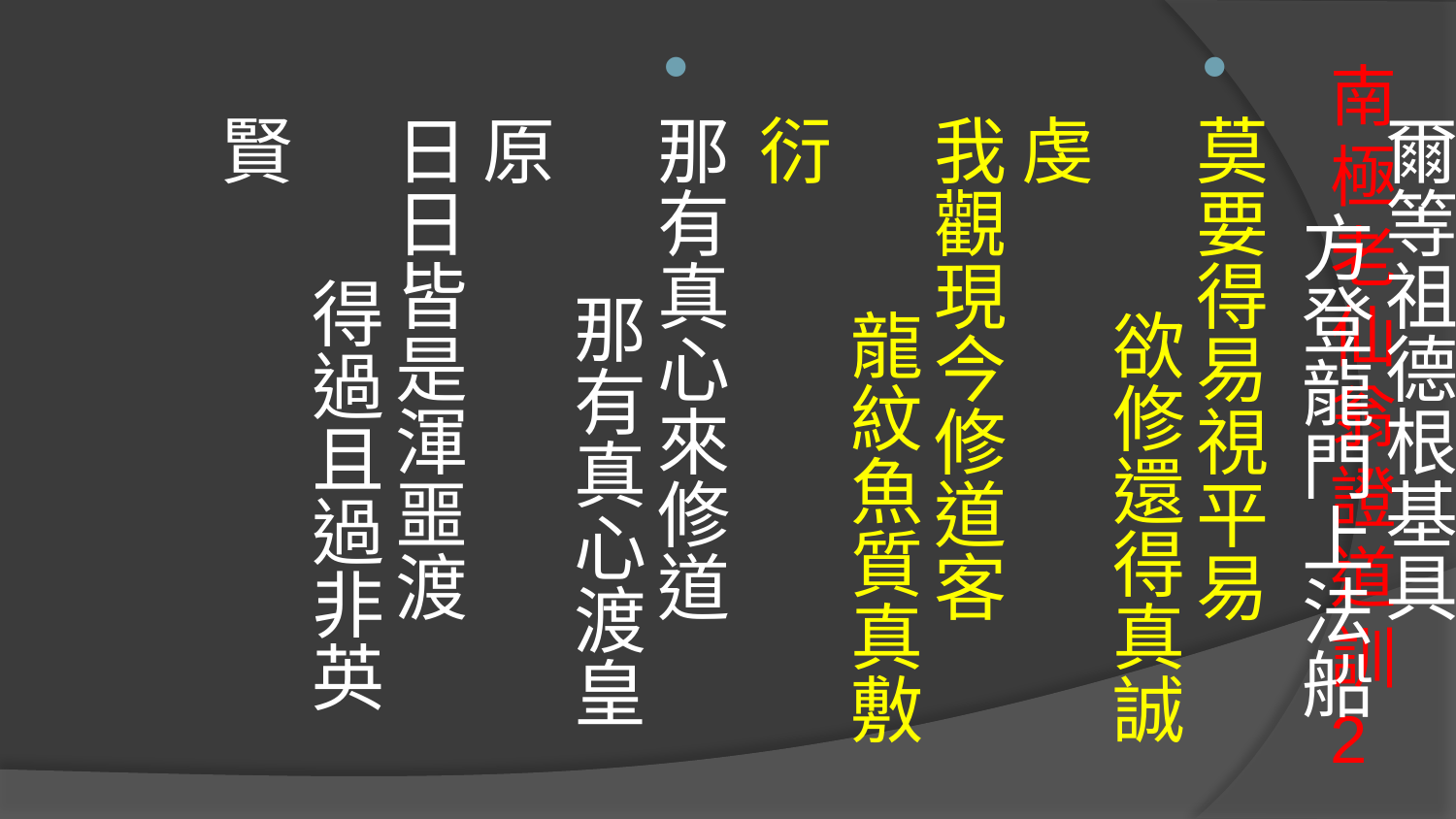

六萬年載時已至　            因果清算換天盤
爾等祖德根基具　           方登龍門上法船
莫要得易視平易　                 欲修還得真誠虔
我觀現今修道客　                 龍紋魚質真敷衍
那有真心來修道　                那有真心渡皇原
日日皆是渾噩渡　               得過且過非英賢
# 南極老仙翁證道訓2